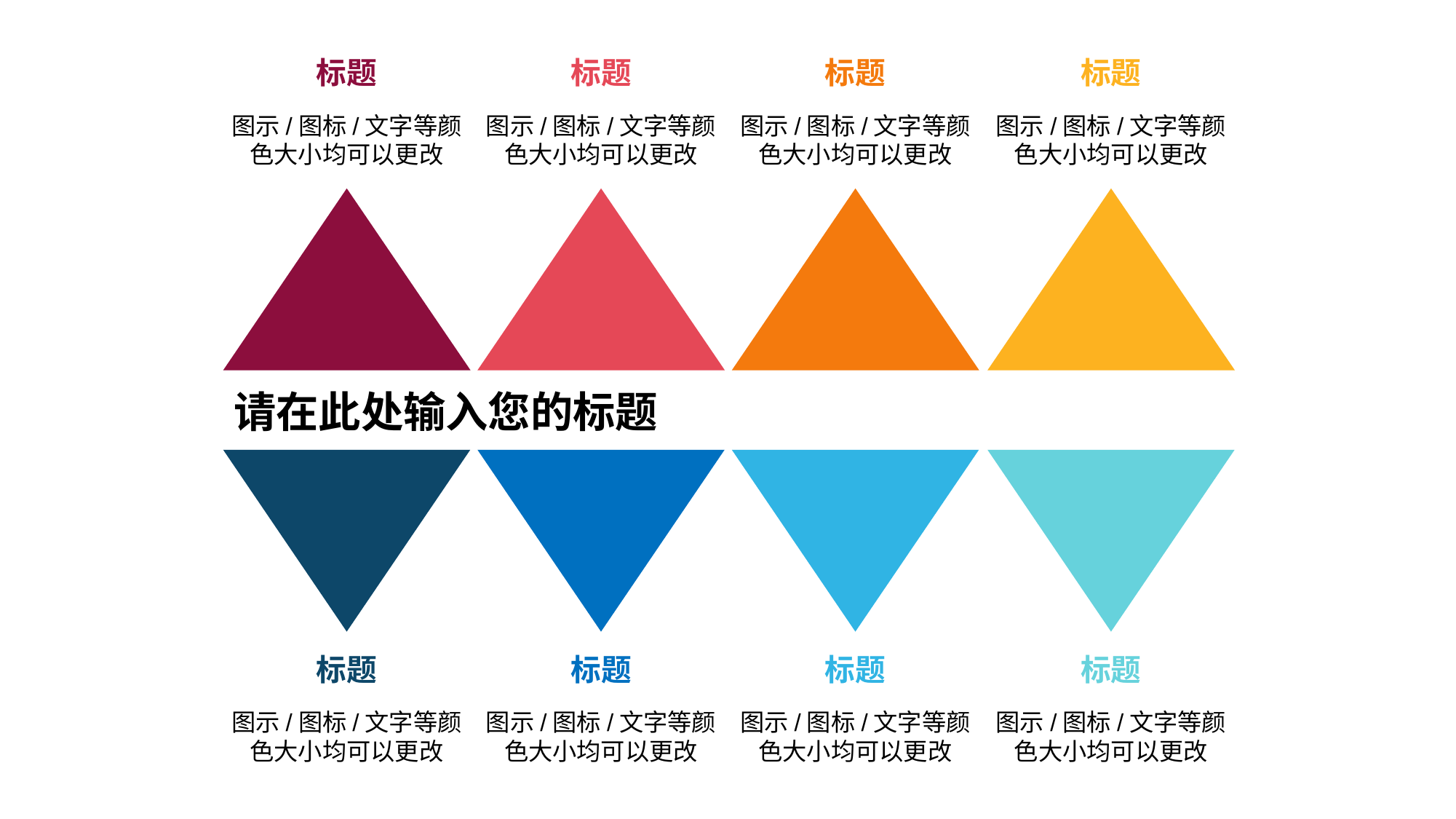

标题
标题
标题
标题
图示/图标/文字等颜色大小均可以更改
图示/图标/文字等颜色大小均可以更改
图示/图标/文字等颜色大小均可以更改
图示/图标/文字等颜色大小均可以更改

请在此处输入您的标题

标题
标题
标题
标题
图示/图标/文字等颜色大小均可以更改
图示/图标/文字等颜色大小均可以更改
图示/图标/文字等颜色大小均可以更改
图示/图标/文字等颜色大小均可以更改